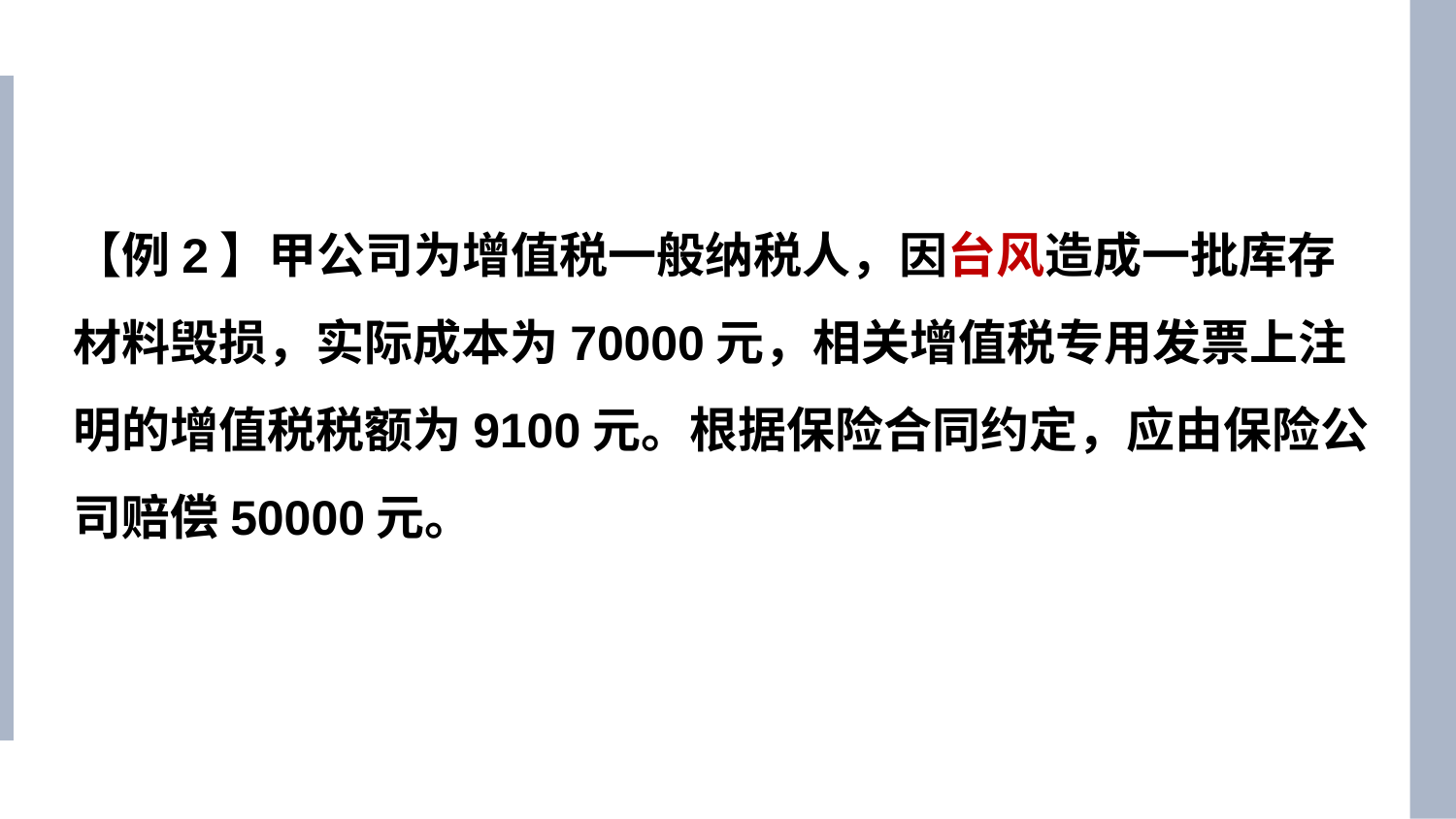

【例2】甲公司为增值税一般纳税人，因台风造成一批库存材料毁损，实际成本为70000元，相关增值税专用发票上注明的增值税税额为9100元。根据保险合同约定，应由保险公司赔偿50000元。